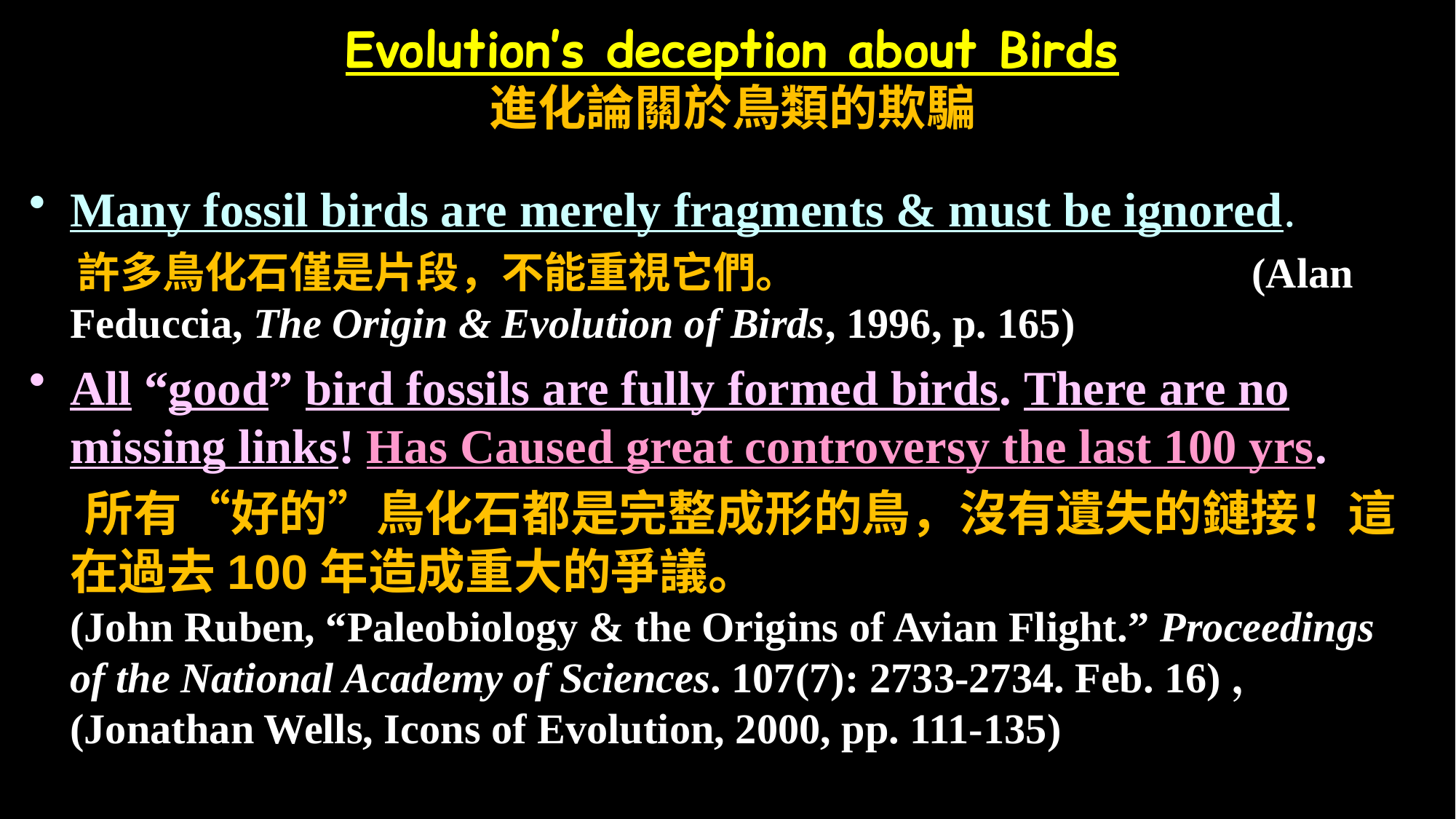

# Evolution’s deception about Birds 進化論關於鳥類的欺騙
Many fossil birds are merely fragments & must be ignored.
    許多鳥化石僅是片段，不能重視它們。                                              (Alan Feduccia, The Origin & Evolution of Birds, 1996, p. 165)
All “good” bird fossils are fully formed birds. There are no missing links! Has Caused great controversy the last 100 yrs.
    所有“好的”鳥化石都是完整成形的鳥，沒有遺失的鏈接！這在過去100年造成重大的爭議。                                                     (John Ruben, “Paleobiology & the Origins of Avian Flight.” Proceedings of the National Academy of Sciences. 107(7): 2733-2734. Feb. 16)，(Jonathan Wells, Icons of Evolution, 2000, pp. 111-135)